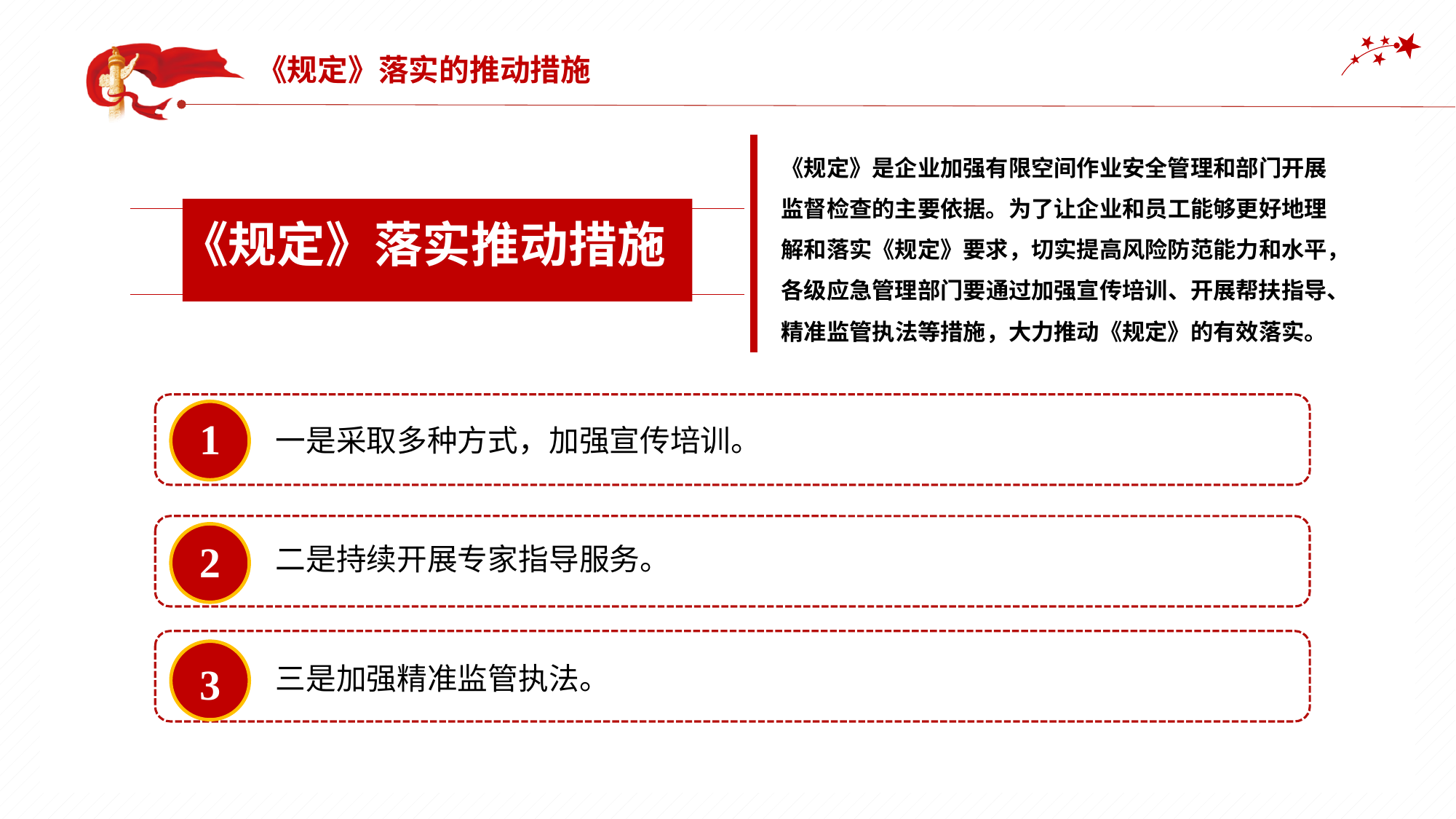

《规定》落实的推动措施
《规定》是企业加强有限空间作业安全管理和部门开展监督检查的主要依据。为了让企业和员工能够更好地理解和落实《规定》要求，切实提高风险防范能力和水平，各级应急管理部门要通过加强宣传培训、开展帮扶指导、精准监管执法等措施，大力推动《规定》的有效落实。

《规定》落实推动措施

1
一是采取多种方式，加强宣传培训。

2
二是持续开展专家指导服务。

3
三是加强精准监管执法。